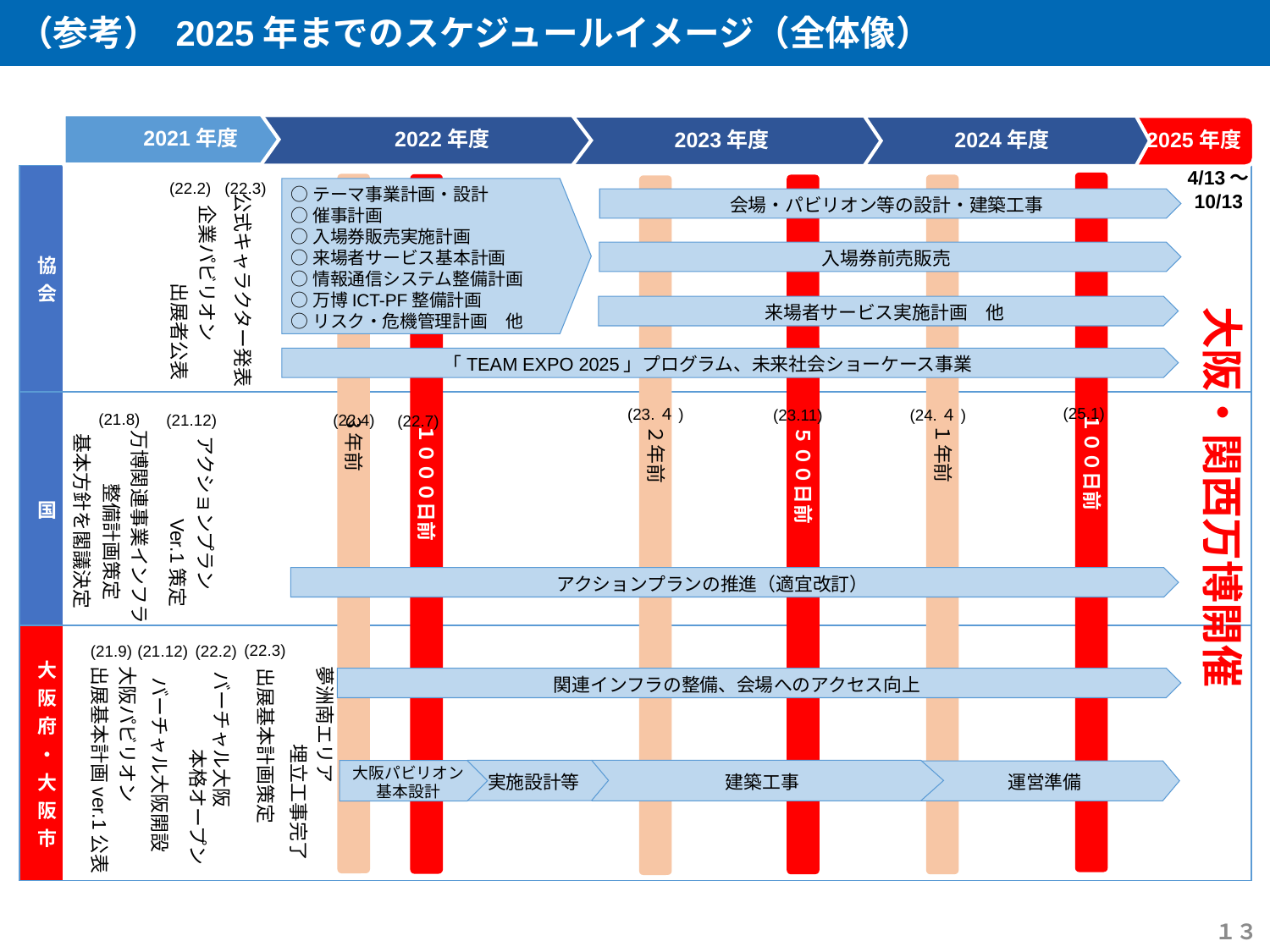

（参考） 2025年までのスケジュールイメージ（全体像）
　　2021年度
　　2022年度
　2023年度
　　2024年度
2025年度
4/13～
10/13

| 協会 |  |  |  |  |  |
| --- | --- | --- | --- | --- | --- |
| 国 |  |  |  |  |  |
| 大阪府・大阪市 |  |  |  |  |  |
(22.2)
(22.3)
　　　　　　　　　　    　１００日前
　　　　　　　　        　　３年前
　　　　　　　　　　　      １０００日前
　　　　　　　　　　　      １年前
　　　　　　　　　　　  　５００日前
　　　　　　　　　　　      ２年前
○テーマ事業計画・設計
○催事計画
○入場券販売実施計画
○来場者サービス基本計画
○情報通信システム整備計画
○万博ICT-PF整備計画
○リスク・危機管理計画　他
公式キャラクター発表
会場・パビリオン等の設計・建築工事
企業パビリオン
　　　　出展者公表
入場券前売販売
 大阪・関西万博開催
来場者サービス実施計画　他
「TEAM EXPO 2025」プログラム、未来社会ショーケース事業
(25.1)
(23.４)
(24.４)
(23.11)
(21.8)
(21.12)
(22.4)
(22.7)
万博関連事業インフラ
           整備計画策定
基本方針を閣議決定
アクションプラン
　　　　Ver.1策定
アクションプランの推進（適宜改訂）
(22.3)
(21.9)
(22.2)
(21.12)
夢洲南エリア
　　　　埋立工事完了
大阪パビリオン
出展基本計画ver.1公表
出展基本計画策定
バーチャル大阪
　　　　本格オープン
バーチャル大阪開設
関連インフラの整備、会場へのアクセス向上
実施設計等
建築工事
大阪パビリオン
基本設計
運営準備
１３